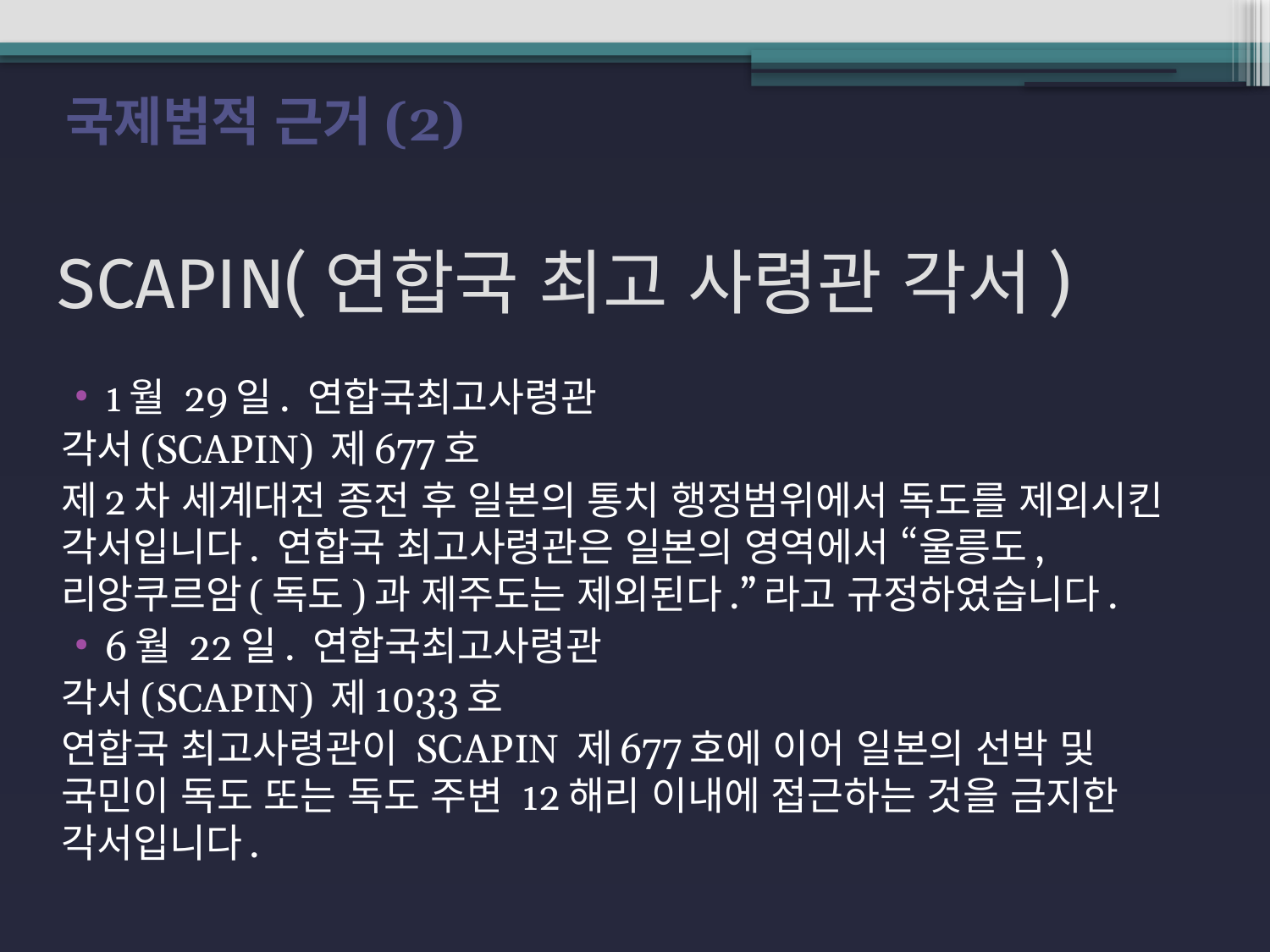

국제법적 근거(2)
# SCAPIN(연합국 최고 사령관 각서)
1월 29일. 연합국최고사령관
각서(SCAPIN) 제677호
제2차 세계대전 종전 후 일본의 통치 행정범위에서 독도를 제외시킨 각서입니다. 연합국 최고사령관은 일본의 영역에서 “울릉도, 리앙쿠르암(독도)과 제주도는 제외된다.”라고 규정하였습니다.
6월 22일. 연합국최고사령관
각서(SCAPIN) 제1033호
연합국 최고사령관이 SCAPIN 제677호에 이어 일본의 선박 및 국민이 독도 또는 독도 주변 12해리 이내에 접근하는 것을 금지한 각서입니다.